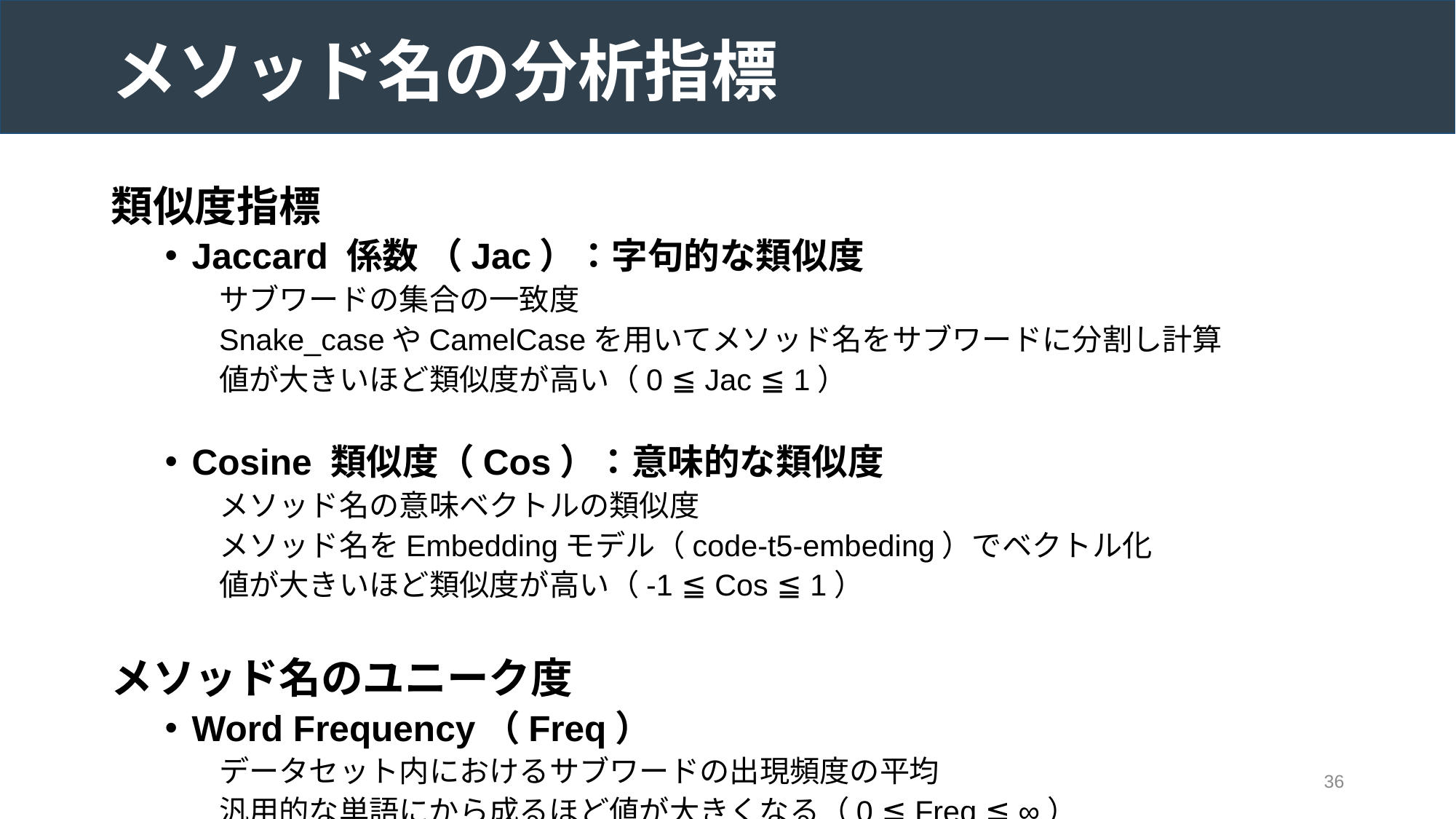

# メソッド名の分析指標
類似度指標
Jaccard 係数 （Jac）：字句的な類似度
サブワードの集合の一致度
Snake_caseやCamelCaseを用いてメソッド名をサブワードに分割し計算
値が大きいほど類似度が高い（0 ≦ Jac ≦ 1）

Cosine 類似度（Cos）：意味的な類似度
メソッド名の意味ベクトルの類似度
メソッド名をEmbeddingモデル（code-t5-embeding）でベクトル化
値が大きいほど類似度が高い（-1 ≦ Cos ≦ 1）

メソッド名のユニーク度
Word Frequency（Freq）
データセット内におけるサブワードの出現頻度の平均
汎用的な単語にから成るほど値が大きくなる（0 ≦ Freq ≦ ∞）

36